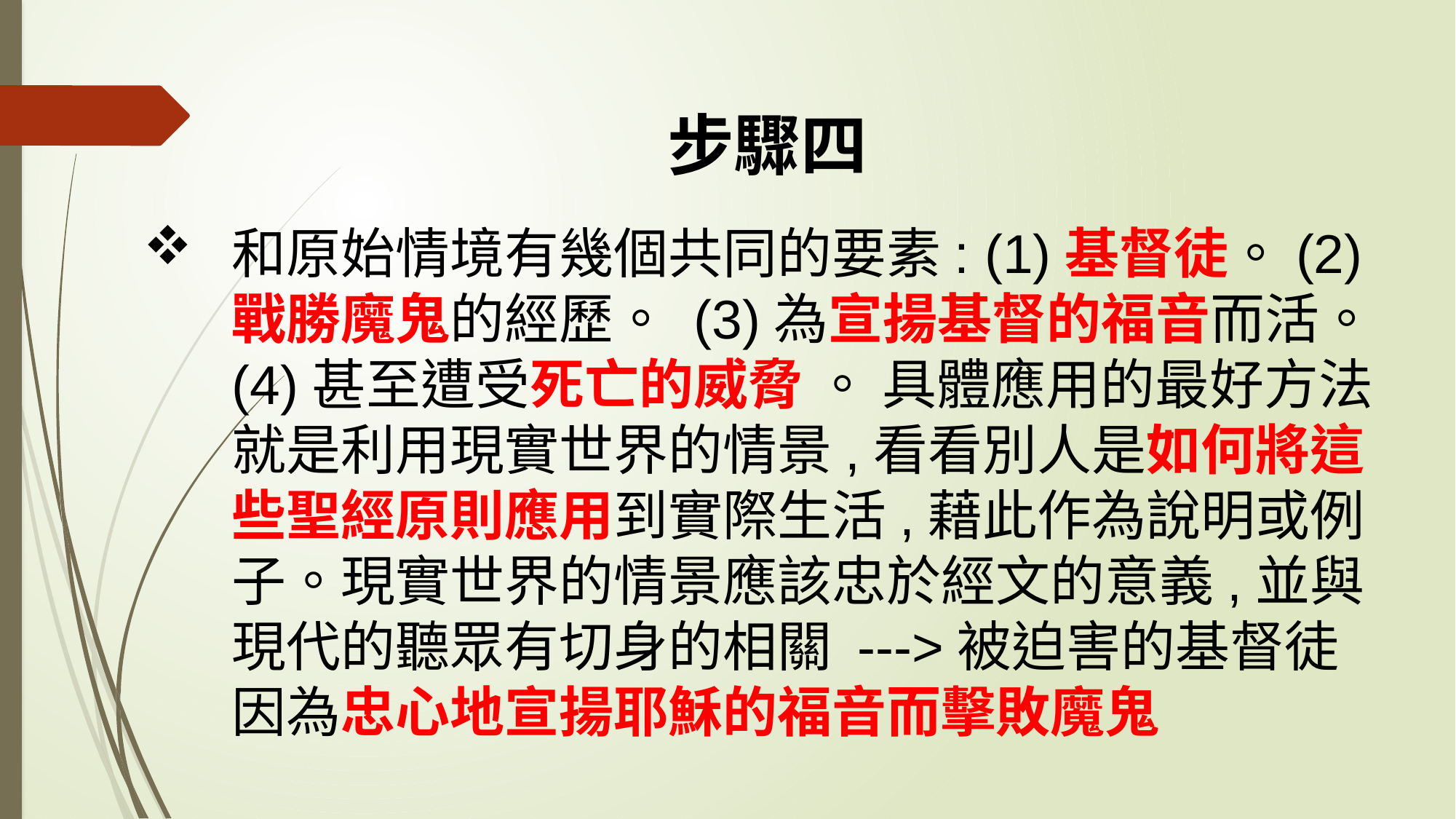

步驟四
和原始情境有幾個共同的要素: (1)基督徒。(2)戰勝魔鬼的經歷。 (3)為宣揚基督的福音而活。(4)甚至遭受死亡的威脅 。 具體應用的最好方法就是利用現實世界的情景,看看別人是如何將這些聖經原則應用到實際生活,藉此作為說明或例子。現實世界的情景應該忠於經文的意義,並與現代的聽眾有切身的相關 --->被迫害的基督徒因為忠心地宣揚耶穌的福音而擊敗魔鬼